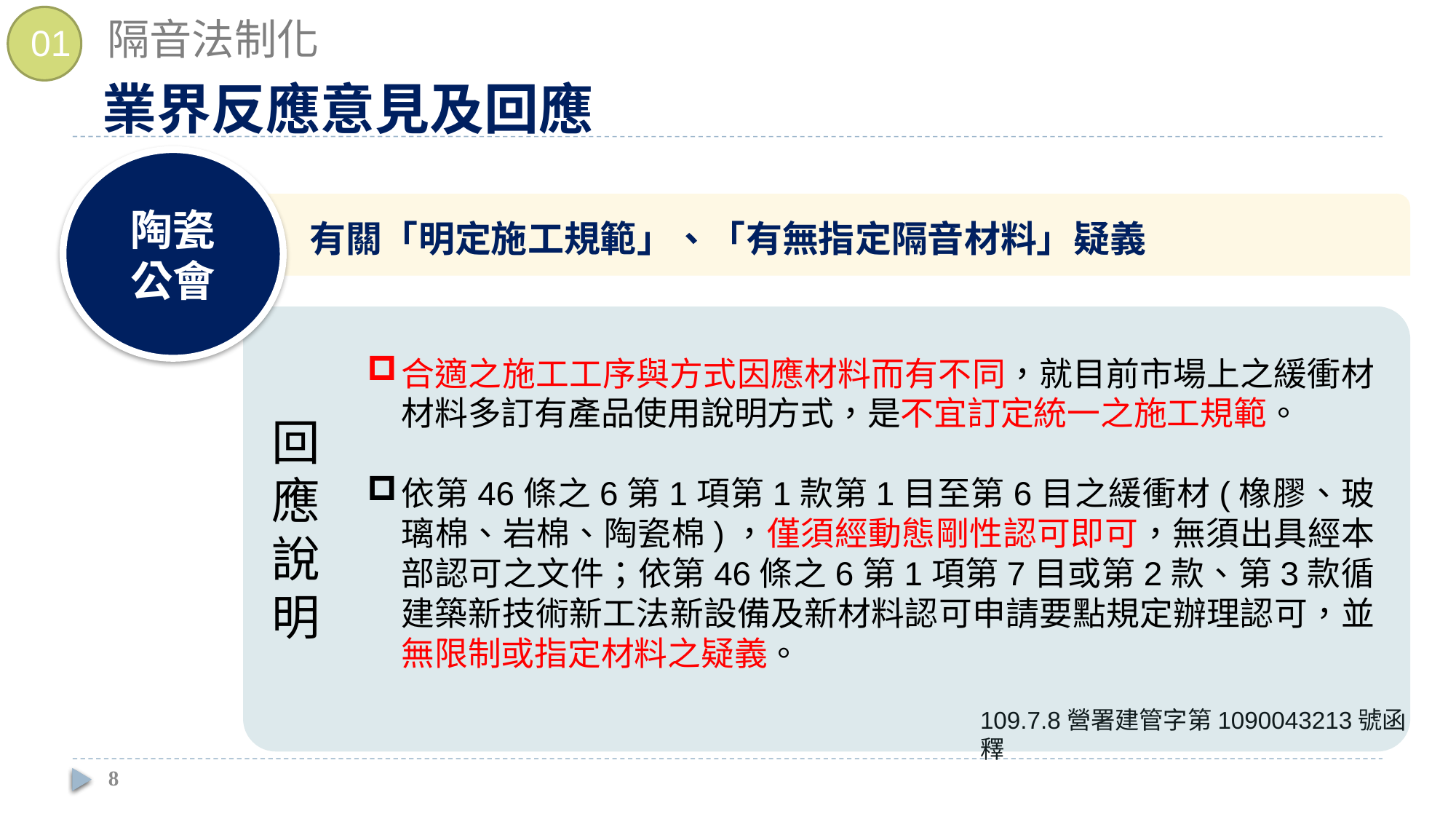

隔音法制化
01
業界反應意見及回應
陶瓷
公會

有關「明定施工規範」、「有無指定隔音材料」疑義

合適之施工工序與方式因應材料而有不同，就目前市場上之緩衝材材料多訂有產品使用說明方式，是不宜訂定統一之施工規範。

依第46條之6第1項第1款第1目至第6目之緩衝材(橡膠、玻璃棉、岩棉、陶瓷棉)，僅須經動態剛性認可即可，無須出具經本部認可之文件；依第46條之6第1項第7目或第2款、第3款循建築新技術新工法新設備及新材料認可申請要點規定辦理認可，並無限制或指定材料之疑義。

回應說明
109.7.8營署建管字第1090043213號函釋
8